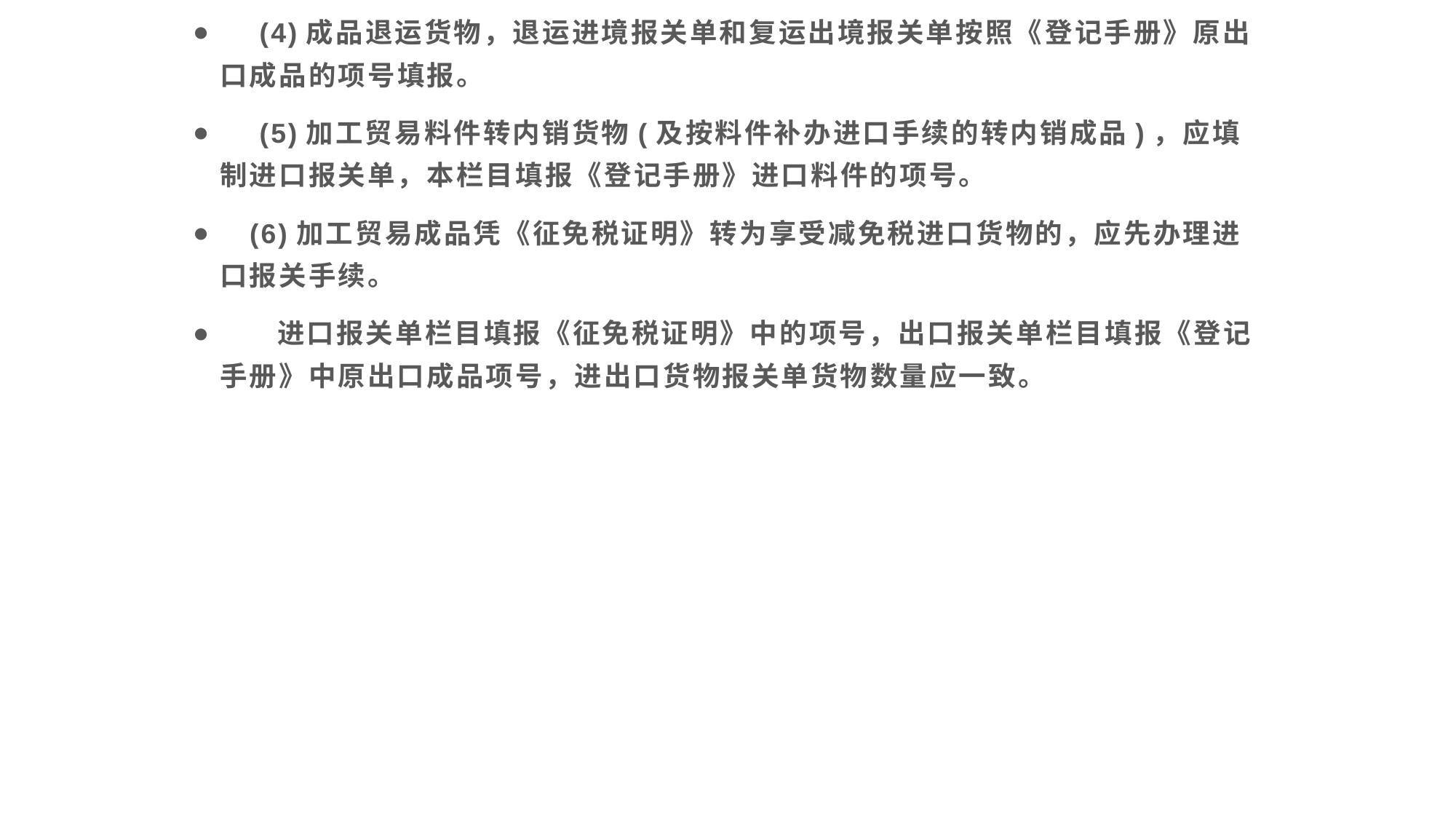

(4)成品退运货物，退运进境报关单和复运出境报关单按照《登记手册》原出口成品的项号填报。
    (5)加工贸易料件转内销货物(及按料件补办进口手续的转内销成品)，应填制进口报关单，本栏目填报《登记手册》进口料件的项号。
   (6)加工贸易成品凭《征免税证明》转为享受减免税进口货物的，应先办理进口报关手续。
      进口报关单栏目填报《征免税证明》中的项号，出口报关单栏目填报《登记手册》中原出口成品项号，进出口货物报关单货物数量应一致。